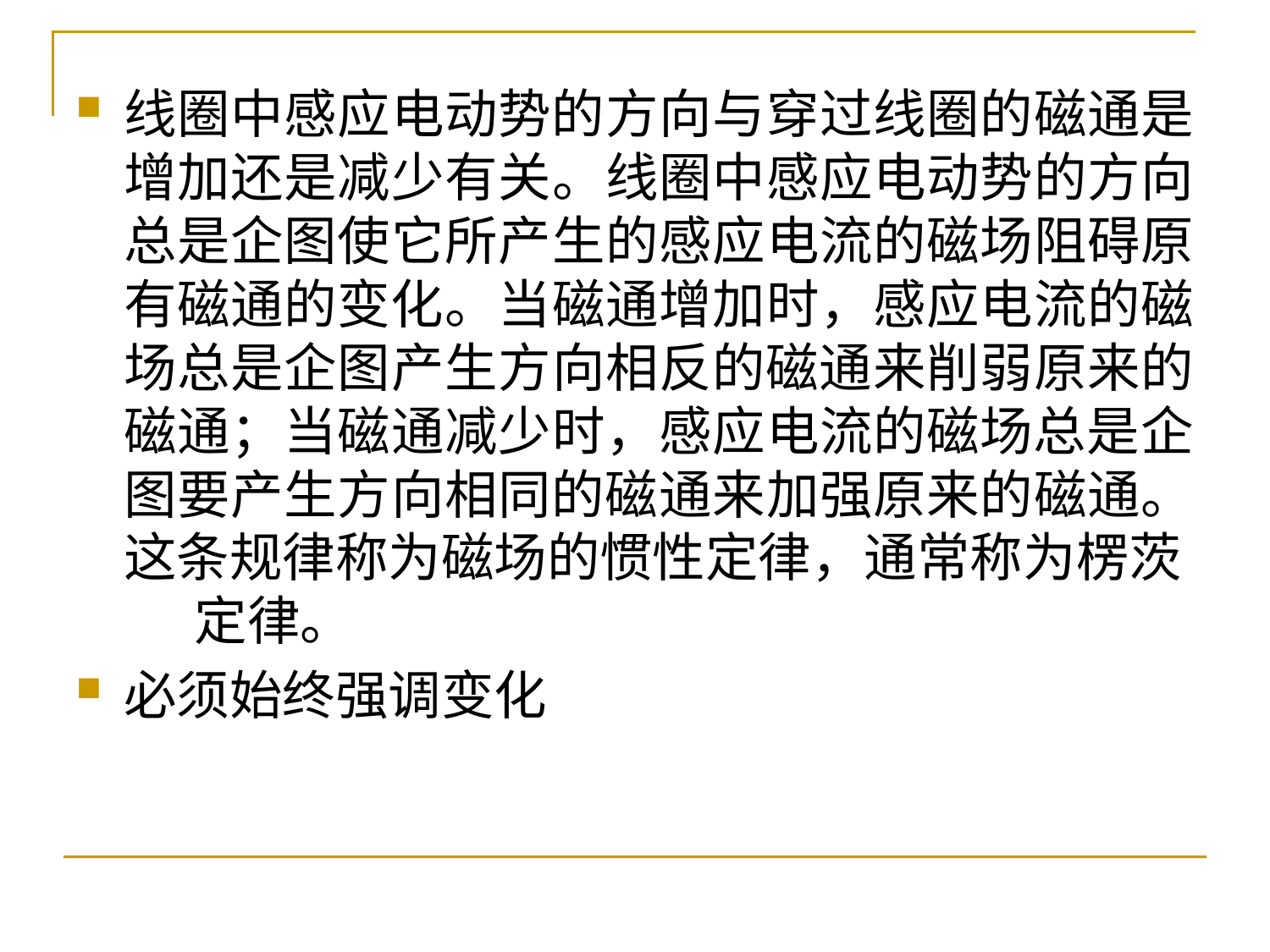

线圈中感应电动势的方向与穿过线圈的磁通是增加还是减少有关。线圈中感应电动势的方向总是企图使它所产生的感应电流的磁场阻碍原有磁通的变化。当磁通增加时，感应电流的磁场总是企图产生方向相反的磁通来削弱原来的磁通；当磁通减少时，感应电流的磁场总是企图要产生方向相同的磁通来加强原来的磁通。这条规律称为磁场的惯性定律，通常称为楞茨        定律。
必须始终强调变化